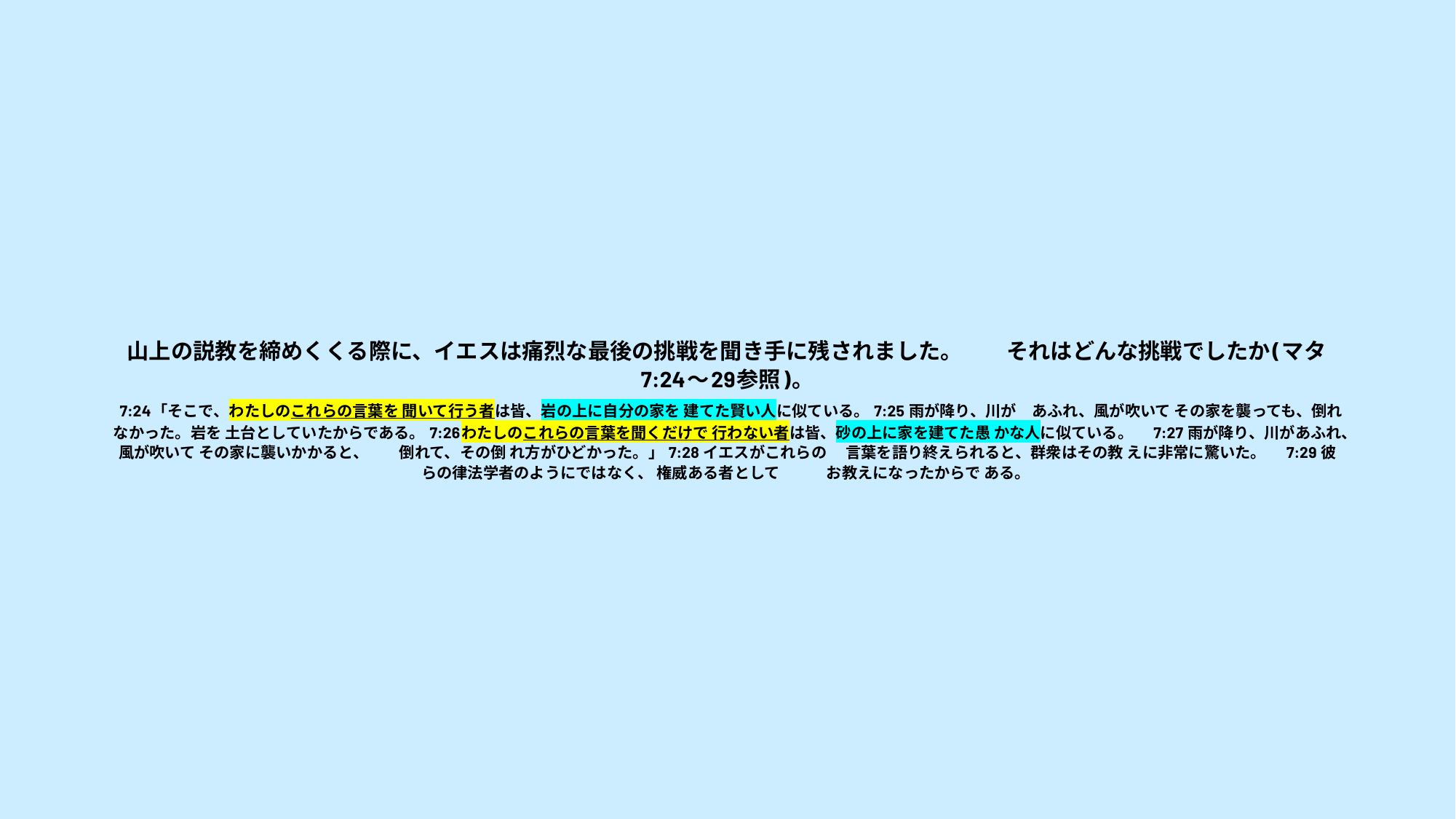

# 山上の説教を締めくくる際に、イエスは痛烈な最後の挑戦を聞き手に残されました。　　それはどんな挑戦でしたか(マタ7:24～29参照)。 7:24「そこで、わたしのこれらの言葉を 聞いて行う者は皆、岩の上に自分の家を 建てた賢い人に似ている。 7:25 雨が降り、川が　あふれ、風が吹いて その家を襲っても、倒れなかった。岩を 土台としていたからである。 7:26わたしのこれらの言葉を聞くだけで 行わない者は皆、砂の上に家を建てた愚 かな人に似ている。 　7:27 雨が降り、川があふれ、風が吹いて その家に襲いかかると、　　倒れて、その倒 れ方がひどかった。」 7:28 イエスがこれらの 　言葉を語り終えられると、群衆はその教 えに非常に驚いた。　 7:29 彼らの律法学者のようにではなく、 権威ある者として　　　お教えになったからで ある。